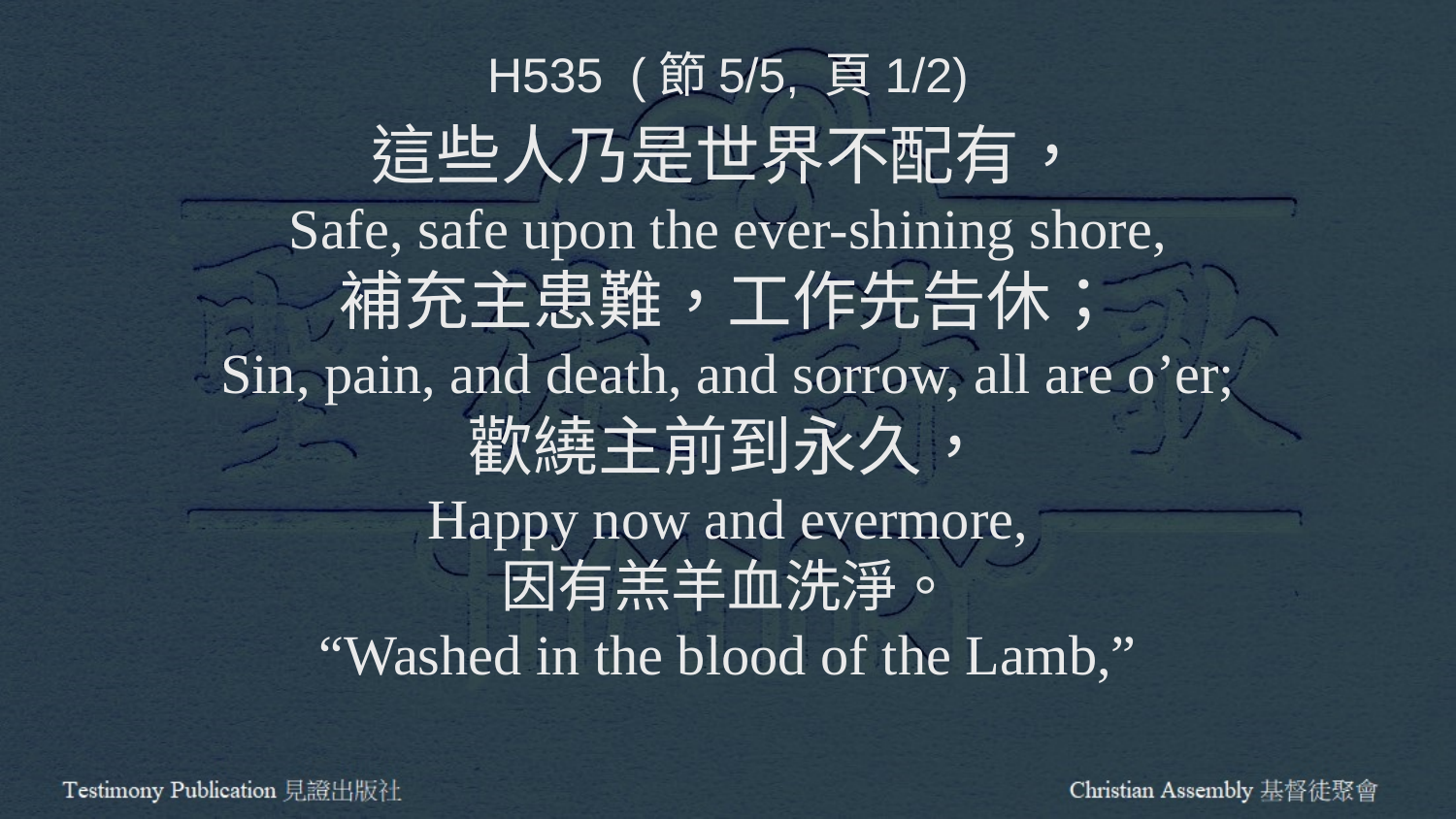

H535  (節5/5, 頁1/2)
這些人乃是世界不配有，
Safe, safe upon the ever-shining shore,
補充主患難，工作先告休；
Sin, pain, and death, and sorrow, all are o’er;
歡繞主前到永久，
Happy now and evermore,
因有羔羊血洗淨。
“Washed in the blood of the Lamb,”